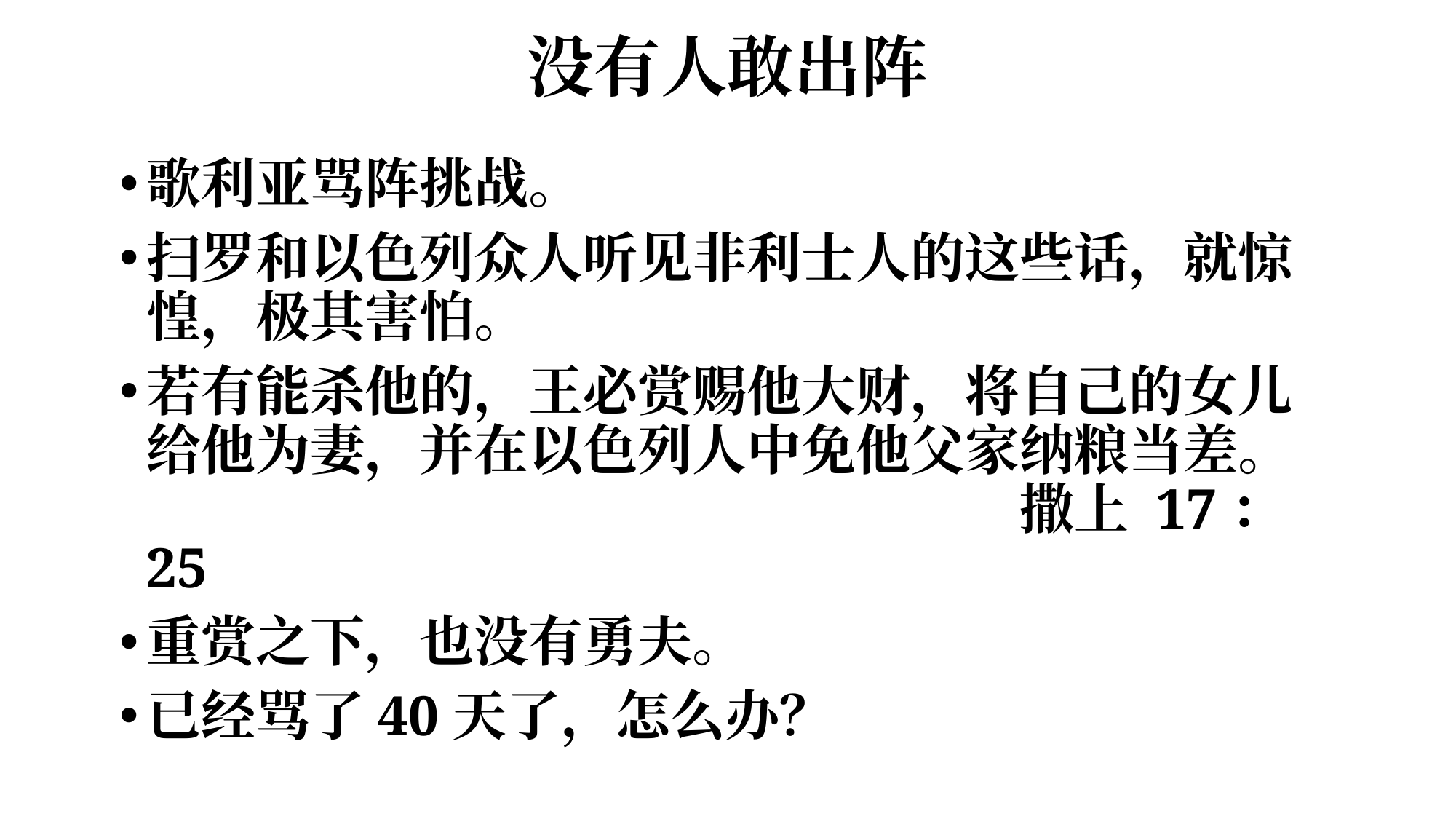

# 没有人敢出阵
歌利亚骂阵挑战。
扫罗和以色列众人听见非利士人的这些话，就惊惶，极其害怕。
若有能杀他的，王必赏赐他大财，将自己的女儿给他为妻，并在以色列人中免他父家纳粮当差。								撒上 17：25
重赏之下，也没有勇夫。
已经骂了40天了，怎么办？